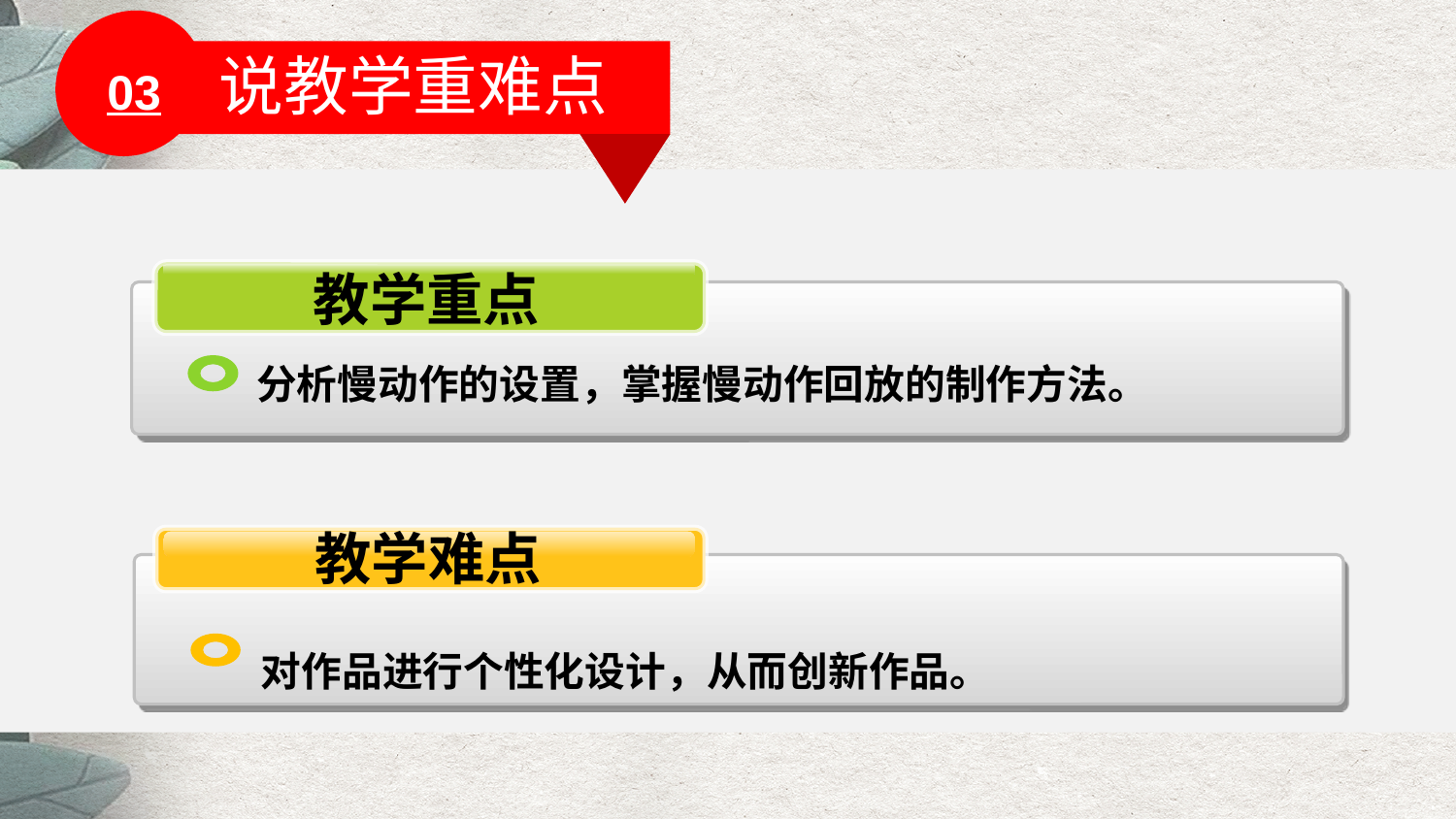

说教学重难点

03

教学重点

分析慢动作的设置，掌握慢动作回放的制作方法。

教学难点

对作品进行个性化设计，从而创新作品。